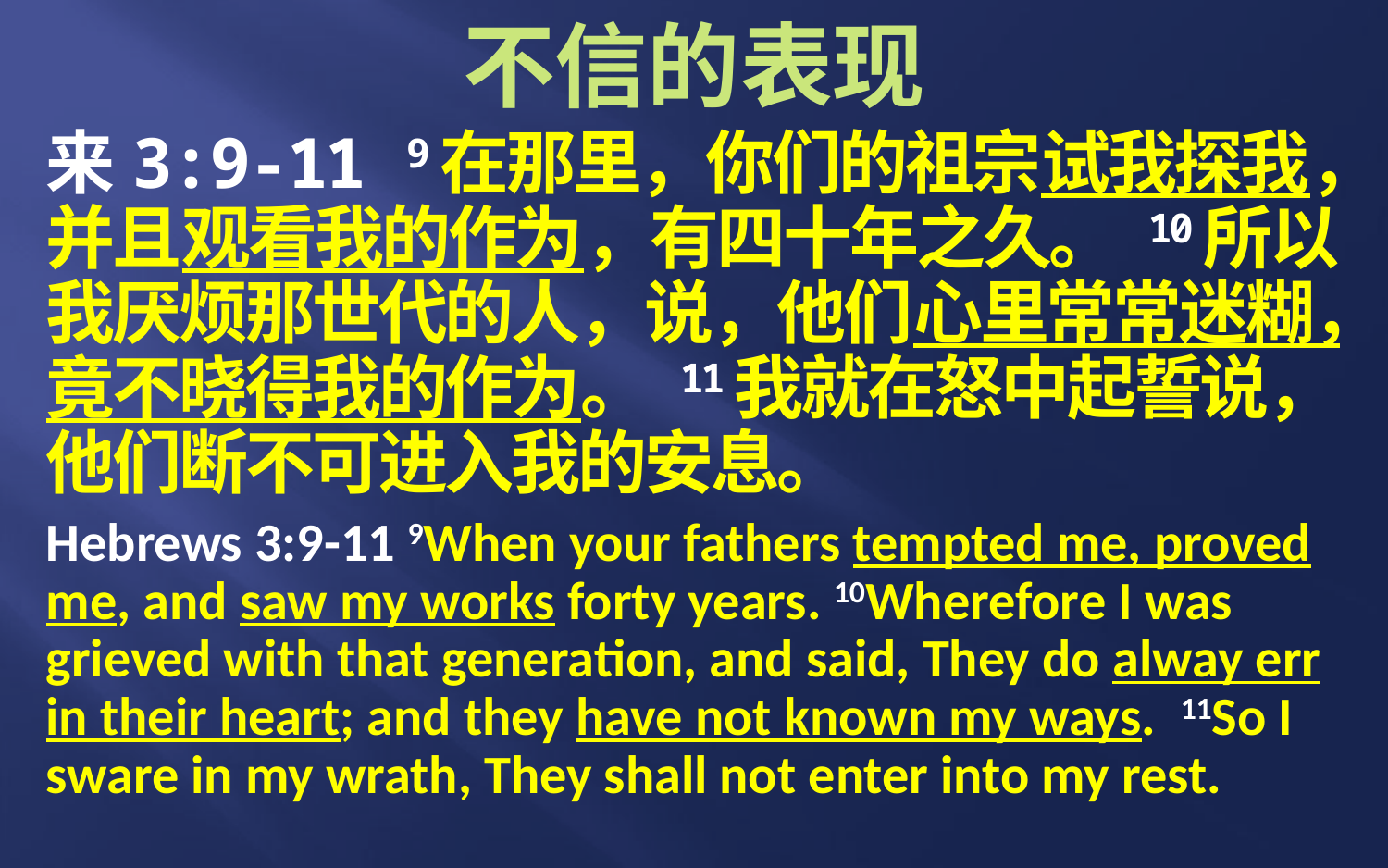

# 不信的表现
来3:9-11 9在那里，你们的祖宗试我探我，并且观看我的作为，有四十年之久。 10所以我厌烦那世代的人，说，他们心里常常迷糊，竟不晓得我的作为。 11我就在怒中起誓说，他们断不可进入我的安息。
Hebrews 3:9-11 9When your fathers tempted me, proved me, and saw my works forty years. 10Wherefore I was grieved with that generation, and said, They do alway err in their heart; and they have not known my ways.  11So I sware in my wrath, They shall not enter into my rest.